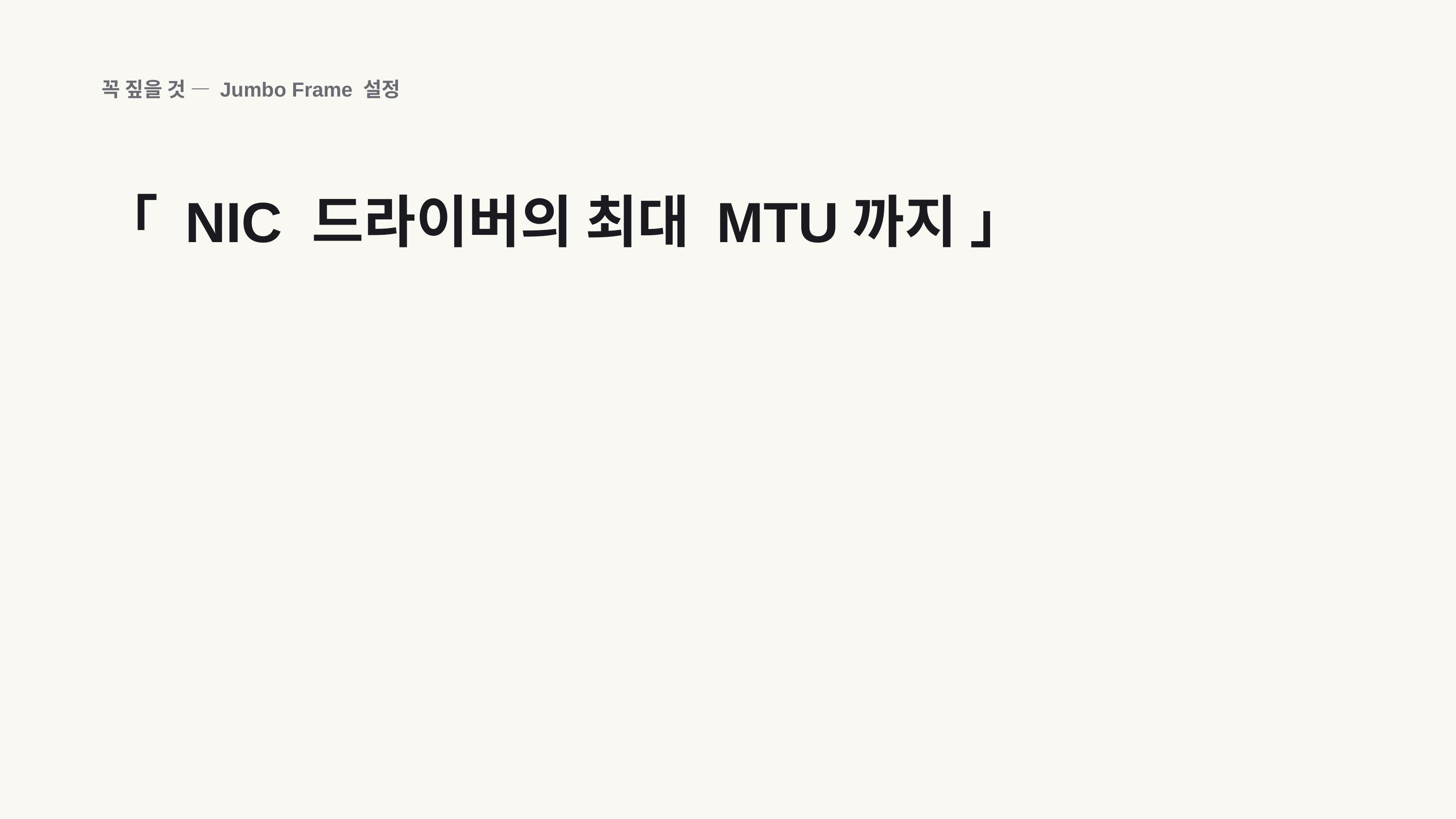

꼭 짚을 것 — Jumbo Frame 설정
「 NIC 드라이버의 최대 MTU까지 」